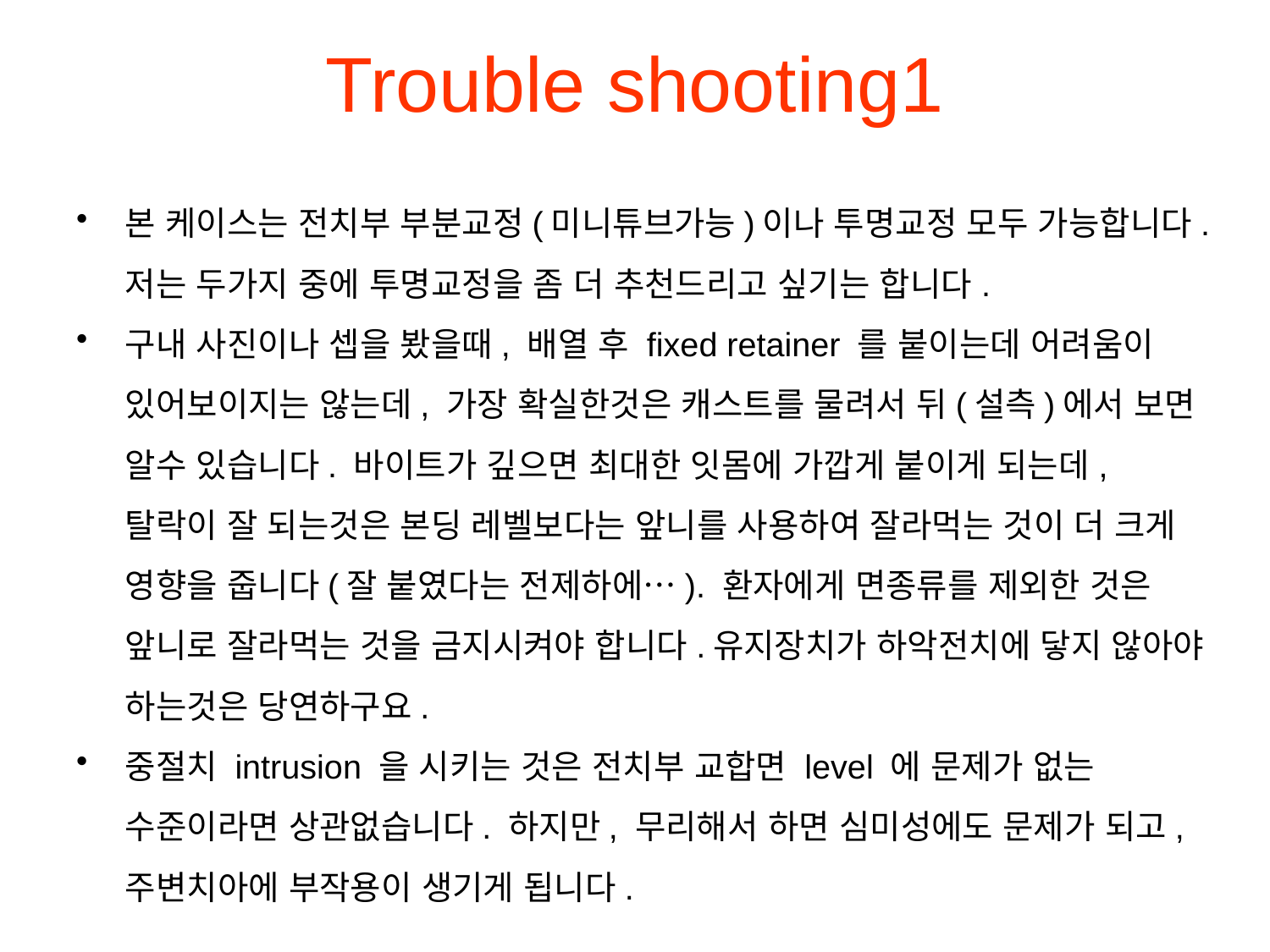

# Trouble shooting1
본 케이스는 전치부 부분교정(미니튜브가능)이나 투명교정 모두 가능합니다. 저는 두가지 중에 투명교정을 좀 더 추천드리고 싶기는 합니다.
구내 사진이나 셉을 봤을때, 배열 후 fixed retainer 를 붙이는데 어려움이 있어보이지는 않는데, 가장 확실한것은 캐스트를 물려서 뒤(설측)에서 보면 알수 있습니다. 바이트가 깊으면 최대한 잇몸에 가깝게 붙이게 되는데, 탈락이 잘 되는것은 본딩 레벨보다는 앞니를 사용하여 잘라먹는 것이 더 크게 영향을 줍니다(잘 붙였다는 전제하에…). 환자에게 면종류를 제외한 것은 앞니로 잘라먹는 것을 금지시켜야 합니다.유지장치가 하악전치에 닿지 않아야 하는것은 당연하구요.
중절치 intrusion 을 시키는 것은 전치부 교합면 level 에 문제가 없는 수준이라면 상관없습니다. 하지만, 무리해서 하면 심미성에도 문제가 되고, 주변치아에 부작용이 생기게 됩니다.